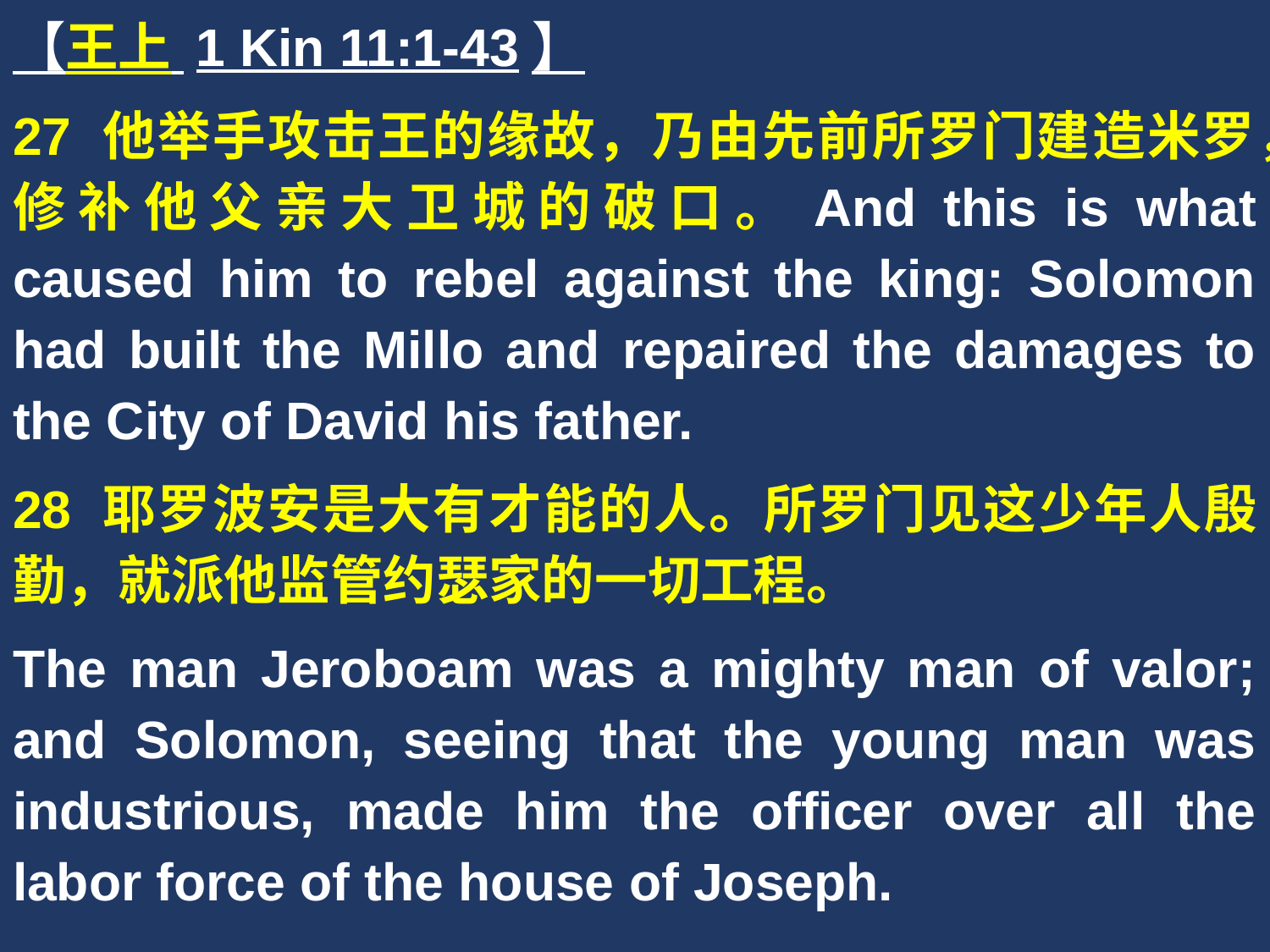

【王上 1 Kin 11:1-43】
27 他举手攻击王的缘故，乃由先前所罗门建造米罗，修补他父亲大卫城的破口。And this is what caused him to rebel against the king: Solomon had built the Millo and repaired the damages to the City of David his father.
28 耶罗波安是大有才能的人。所罗门见这少年人殷勤，就派他监管约瑟家的一切工程。
The man Jeroboam was a mighty man of valor; and Solomon, seeing that the young man was industrious, made him the officer over all the labor force of the house of Joseph.